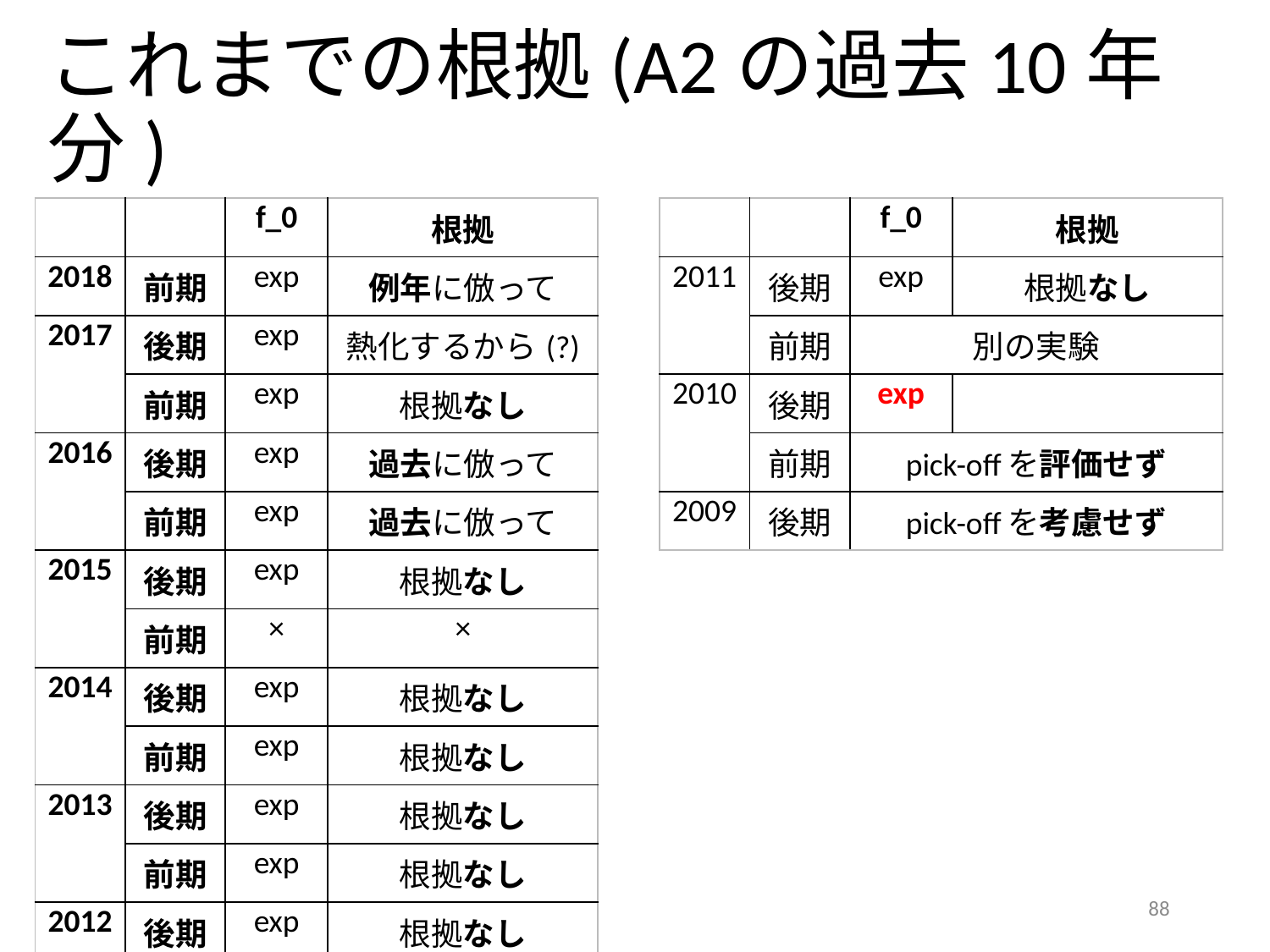

# これまでの根拠(A2の過去10年分)
|  |  | f\_0 | 根拠 |
| --- | --- | --- | --- |
| 2018 | 前期 | exp | 例年に倣って |
| 2017 | 後期 | exp | 熱化するから(?) |
|  | 前期 | exp | 根拠なし |
| 2016 | 後期 | exp | 過去に倣って |
|  | 前期 | exp | 過去に倣って |
| 2015 | 後期 | exp | 根拠なし |
|  | 前期 | × | × |
| 2014 | 後期 | exp | 根拠なし |
|  | 前期 | exp | 根拠なし |
| 2013 | 後期 | exp | 根拠なし |
|  | 前期 | exp | 根拠なし |
| 2012 | 後期 | exp | 根拠なし |
|  | 前期 | exp | 根拠なし |
|  |  | f\_0 | 根拠 |
| --- | --- | --- | --- |
| 2011 | 後期 | exp | 根拠なし |
|  | 前期 | 別の実験 |  |
| 2010 | 後期 | exp |  |
|  | 前期 | pick-offを評価せず |  |
| 2009 | 後期 | pick-offを考慮せず |  |
88